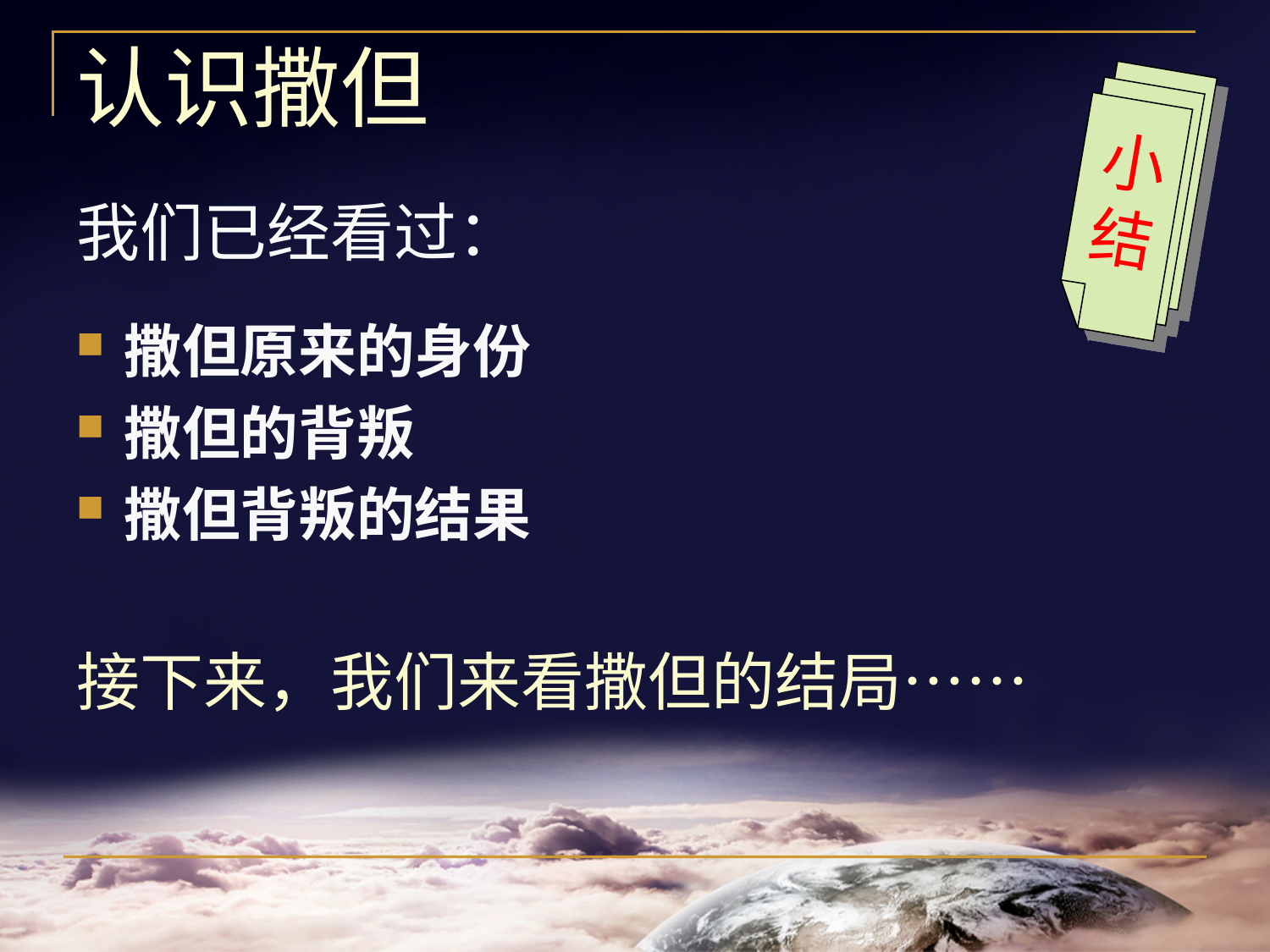

# 认识撒但
小结
我们已经看过：

撒但原来的身份
撒但的背叛
撒但背叛的结果

接下来，我们来看撒但的结局……